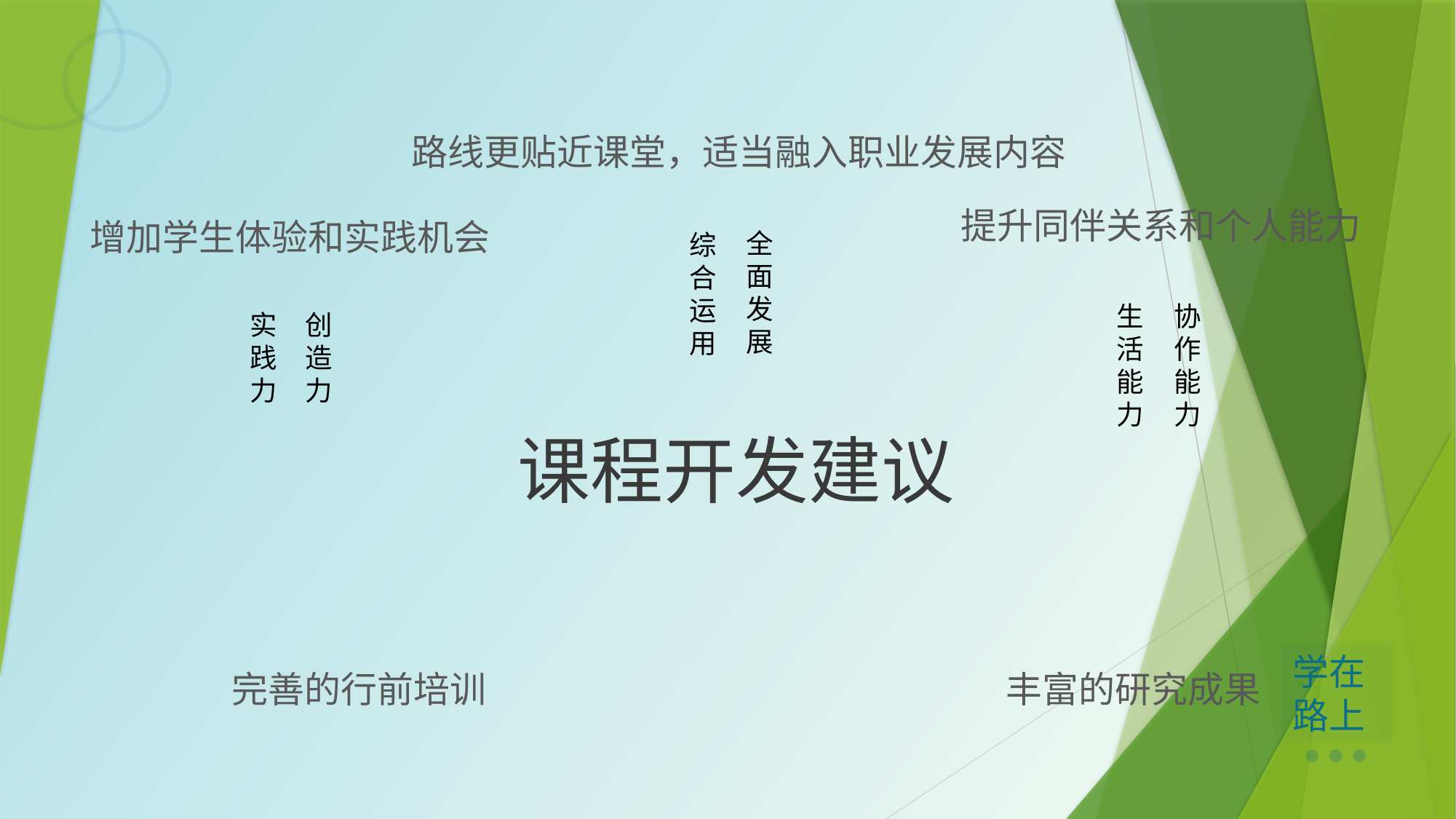

路线更贴近课堂，适当融入职业发展内容
提升同伴关系和个人能力
增加学生体验和实践机会
全面发展
综合运用
生活能力
协作能力
实践力
创造力

课程开发建议

学在路上
完善的行前培训
丰富的研究成果